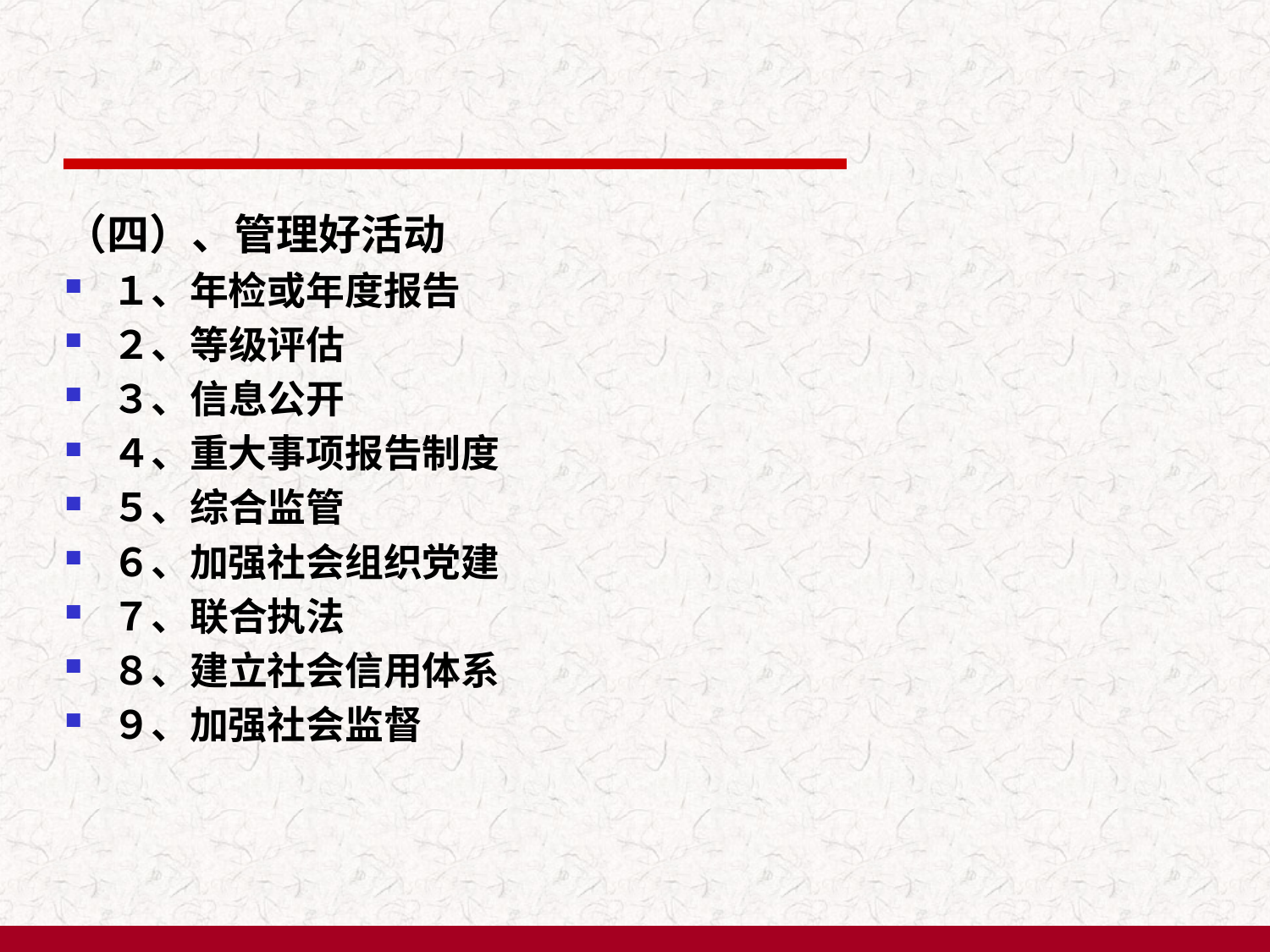

（四）、管理好活动
１、年检或年度报告
２、等级评估
３、信息公开
４、重大事项报告制度
５、综合监管
６、加强社会组织党建
７、联合执法
８、建立社会信用体系
９、加强社会监督